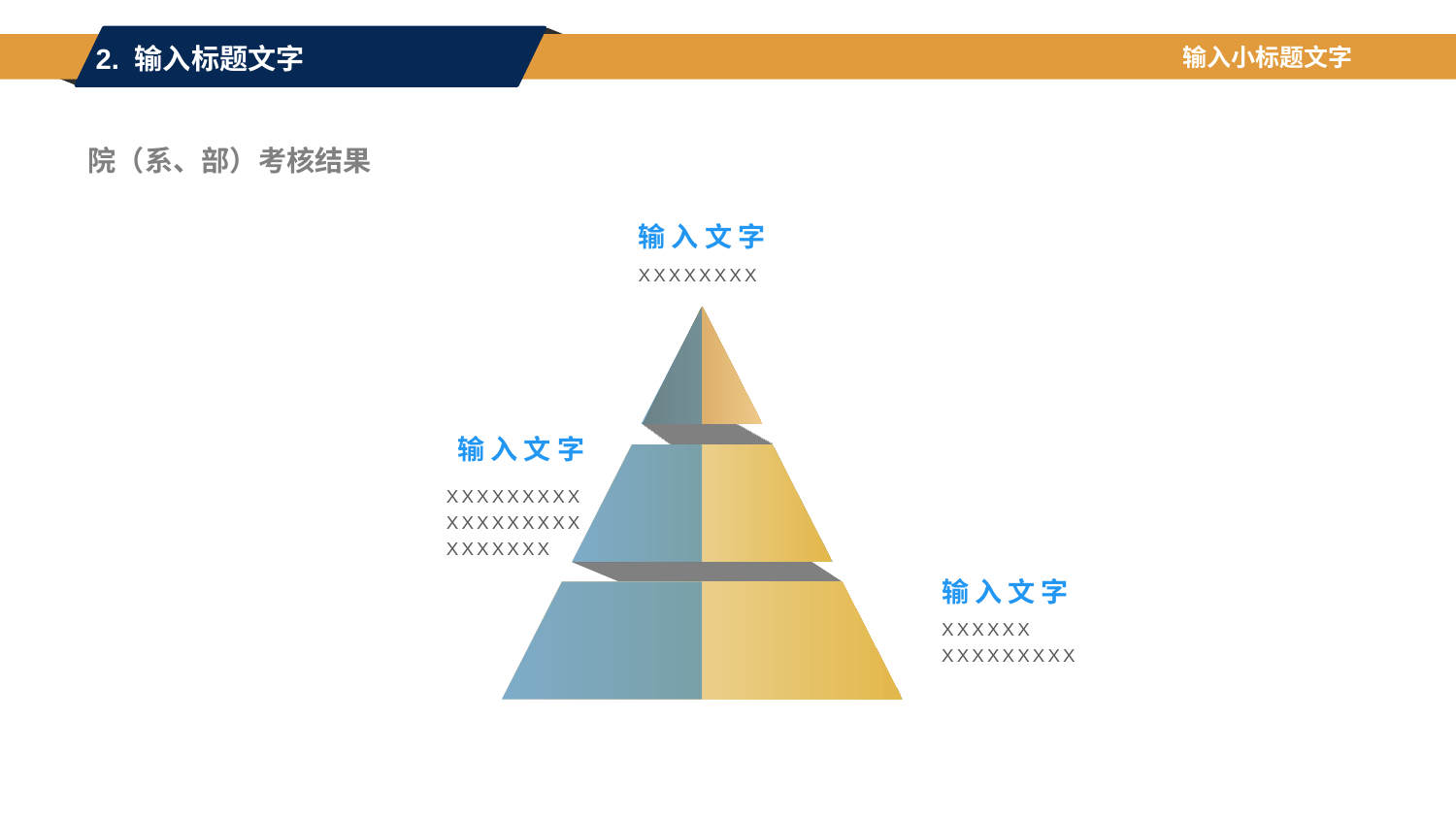

2. 输入标题文字
输入小标题文字

院（系、部）考核结果
输入文字
XXXXXXXX

输入文字

XXXXXXXXXXXXXXXXXXXXXXXXX
输入文字

XXXXXX
XXXXXXXXX